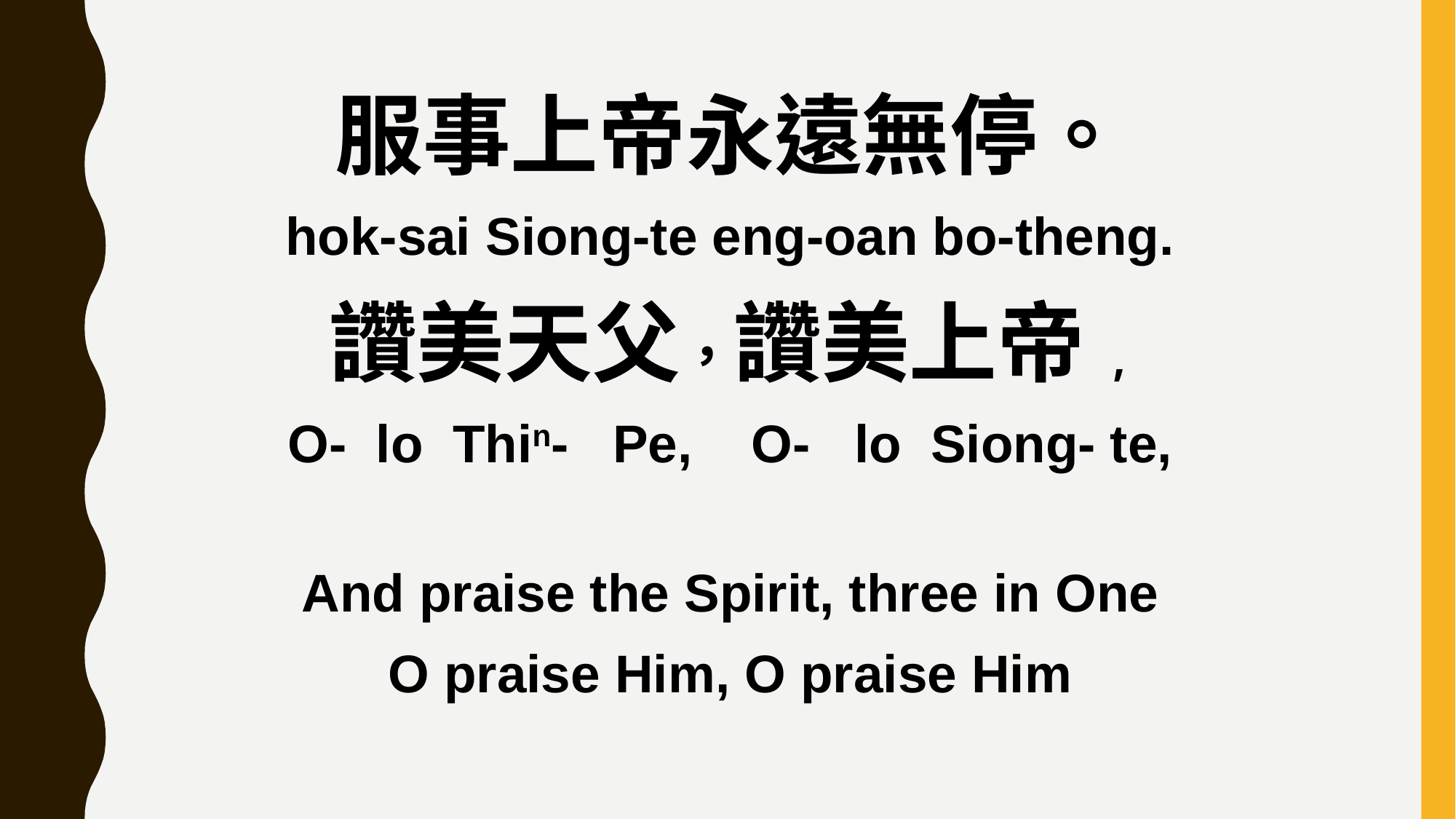

服事上帝永遠無停。
hok-sai Siong-te eng-oan bo-theng.
讚美天父，讚美上帝,
O-  lo  Thin-   Pe,    O-   lo  Siong- te,

And praise the Spirit, three in One
O praise Him, O praise Him